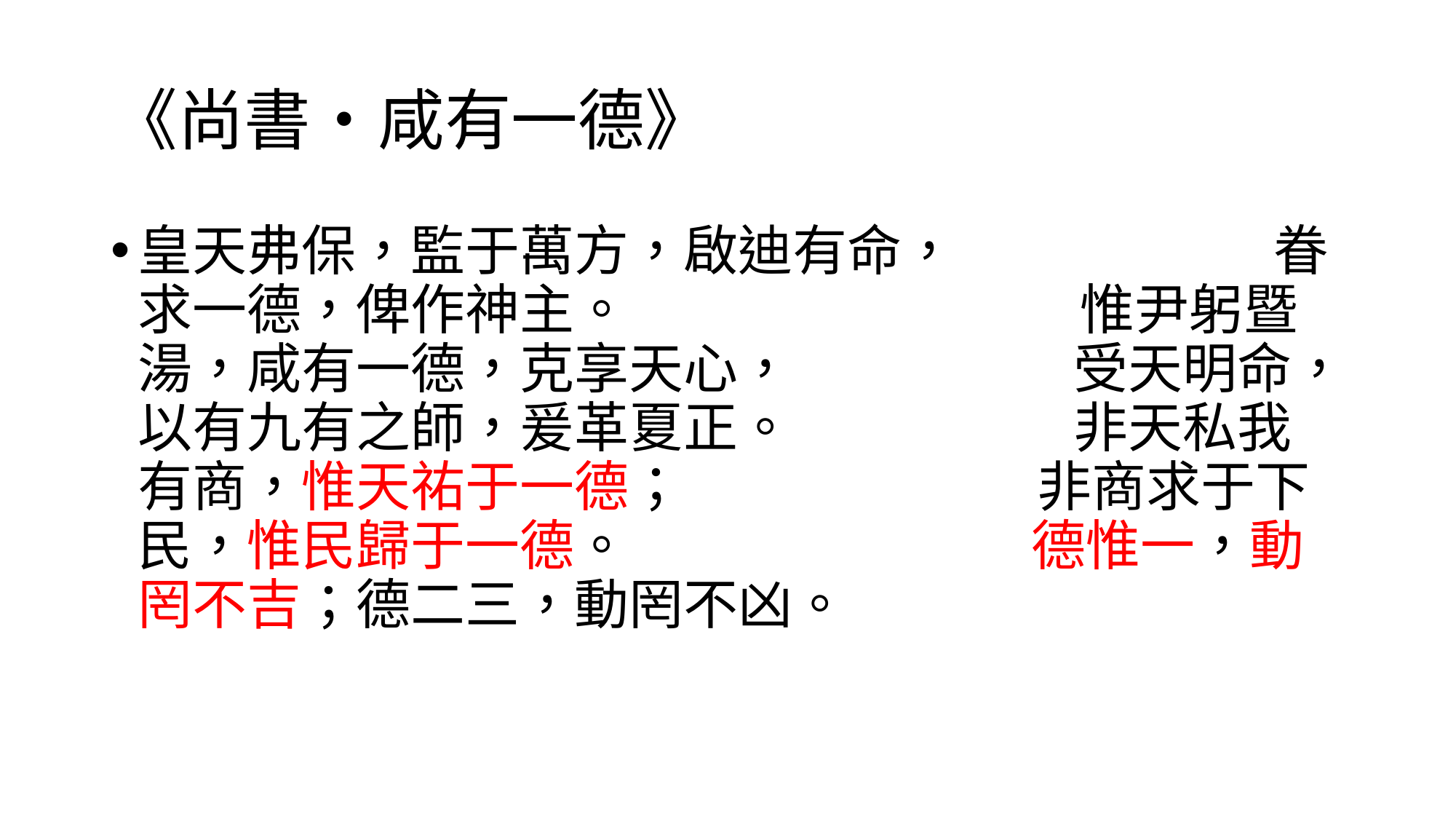

# 《尚書‧咸有一德》
皇天弗保，監于萬方，啟迪有命，                          眷求一德，俾作神主。                                     惟尹躬暨湯，咸有一德，克享天心，                       受天明命，以有九有之師，爰革夏正。                       非天私我有商，惟天祐于一德；                             非商求于下民，惟民歸于一德。                                 德惟一，動罔不吉；德二三，動罔不凶。